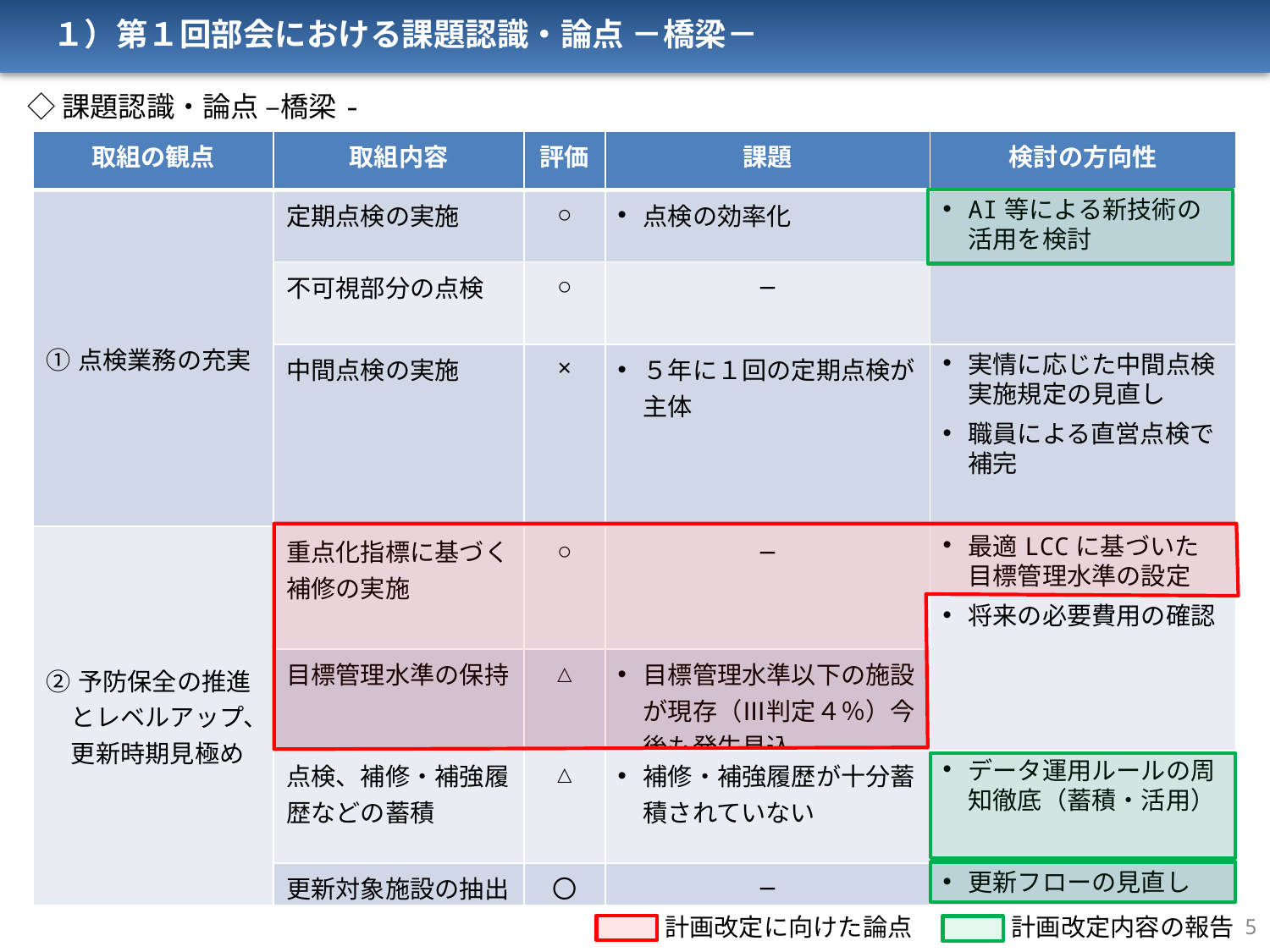

１）第１回部会における課題認識・論点 －橋梁－
◇課題認識・論点 –橋梁-
| 取組の観点 | 取組内容 | 評価 | 課題 | 検討の方向性 |
| --- | --- | --- | --- | --- |
| ①点検業務の充実 | 定期点検の実施 | ○ | 点検の効率化 | AI等による新技術の活用を検討 |
|  | 不可視部分の点検 | ○ | ― |  |
|  | 中間点検の実施 | × | ５年に１回の定期点検が主体 | 実情に応じた中間点検実施規定の見直し 職員による直営点検で補完 |
| ②予防保全の推進とレベルアップ、更新時期見極め | 重点化指標に基づく補修の実施 | ○ | ― | 最適LCCに基づいた目標管理水準の設定 将来の必要費用の確認 |
|  | 目標管理水準の保持 | △ | 目標管理水準以下の施設が現存（Ⅲ判定４％）今後も発生見込 |  |
|  | 点検、補修・補強履歴などの蓄積 | △ | 補修・補強履歴が十分蓄積されていない | データ運用ルールの周知徹底（蓄積・活用） |
|  | 更新対象施設の抽出 | 〇 | ― | 更新フローの見直し |

5
計画改定に向けた論点　　　　計画改定内容の報告